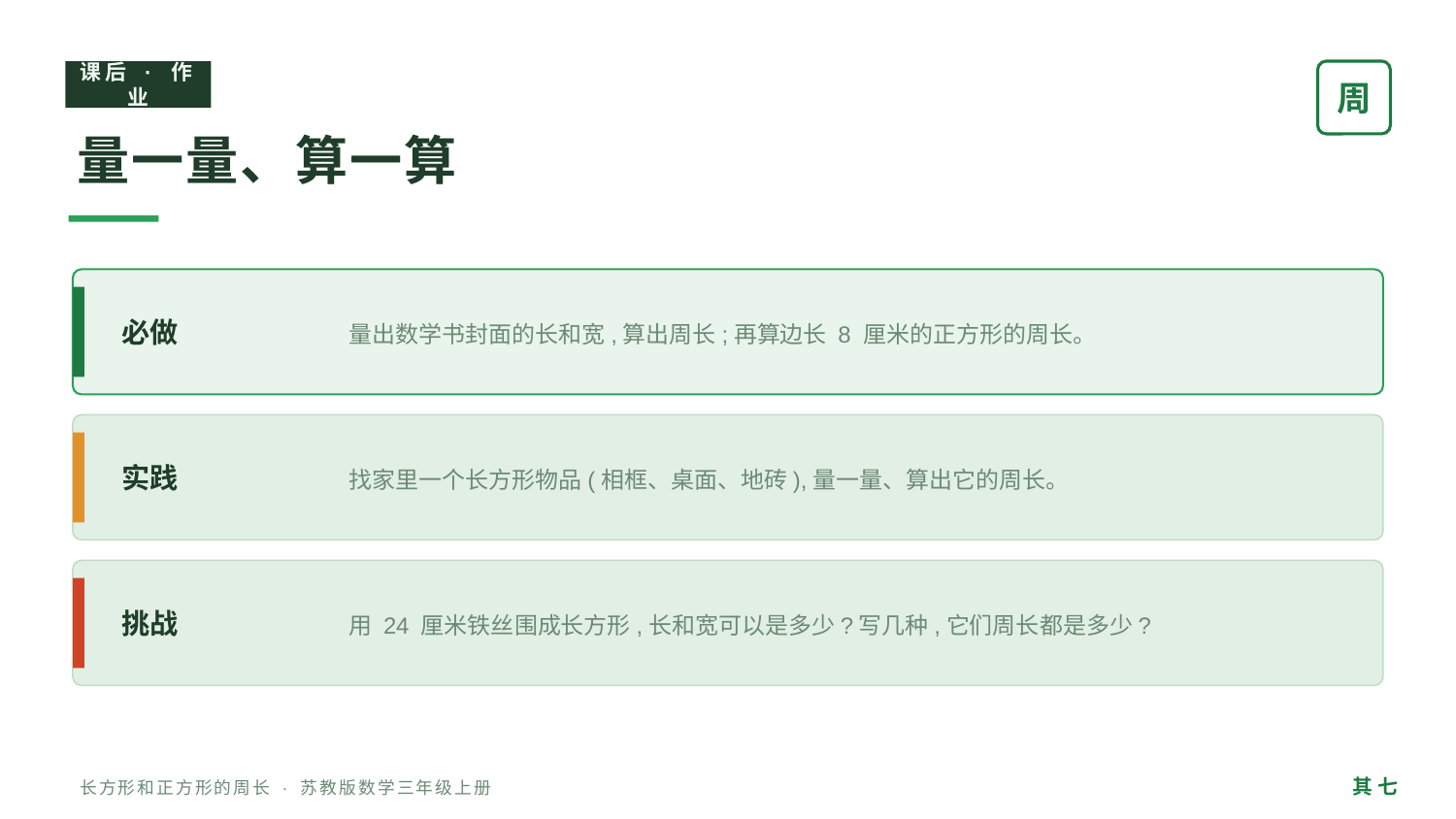

课后 · 作业
周

量一量、算一算

量出数学书封面的长和宽,算出周长;再算边长 8 厘米的正方形的周长。
必做

找家里一个长方形物品(相框、桌面、地砖),量一量、算出它的周长。
实践

用 24 厘米铁丝围成长方形,长和宽可以是多少?写几种,它们周长都是多少?
挑战

其 七
长方形和正方形的周长 · 苏教版数学三年级上册